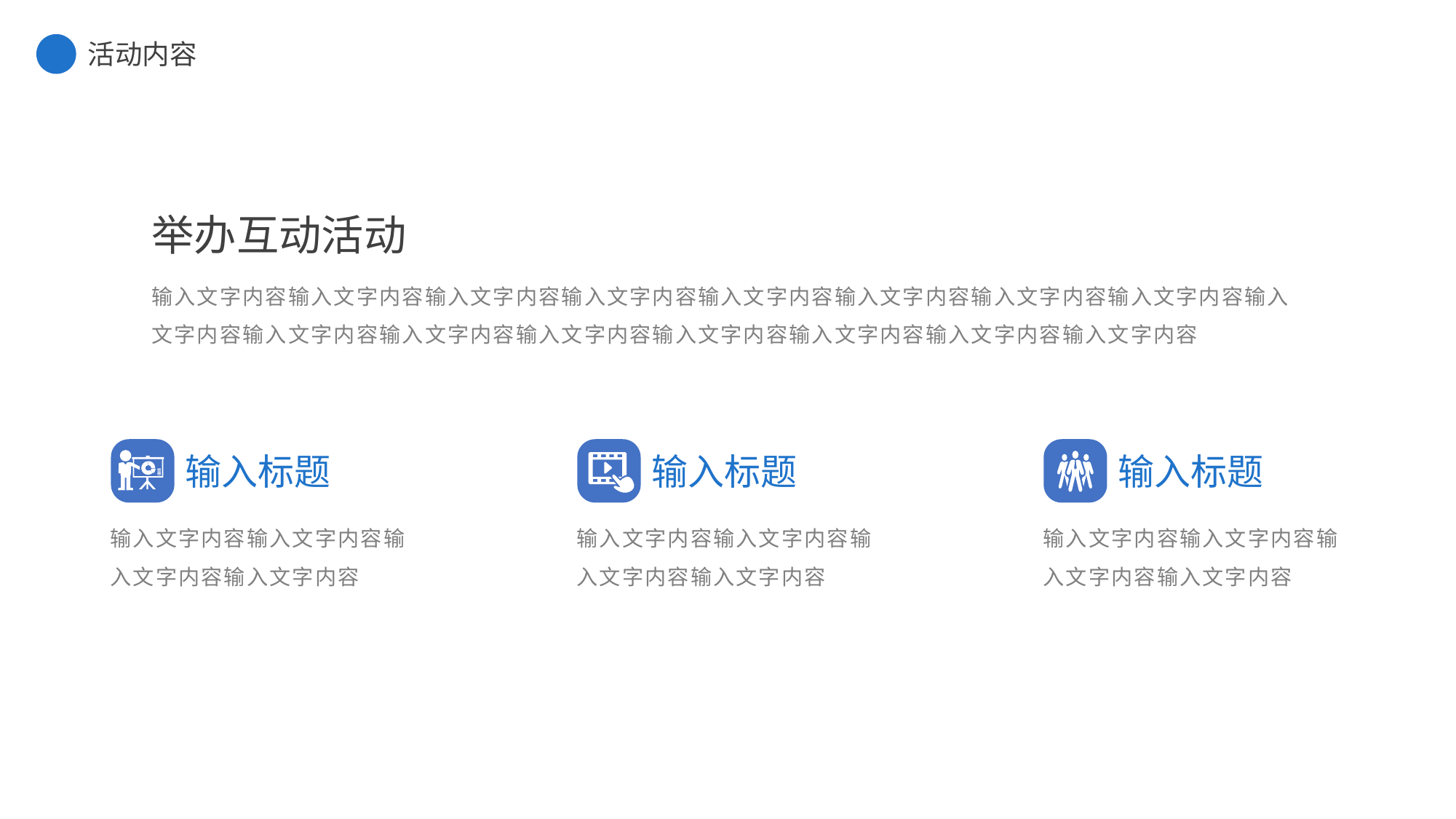

活动内容

举办互动活动
输入文字内容输入文字内容输入文字内容输入文字内容输入文字内容输入文字内容输入文字内容输入文字内容输入文字内容输入文字内容输入文字内容输入文字内容输入文字内容输入文字内容输入文字内容输入文字内容

输入标题
输入文字内容输入文字内容输入文字内容输入文字内容

输入标题
输入文字内容输入文字内容输入文字内容输入文字内容

输入标题
输入文字内容输入文字内容输入文字内容输入文字内容